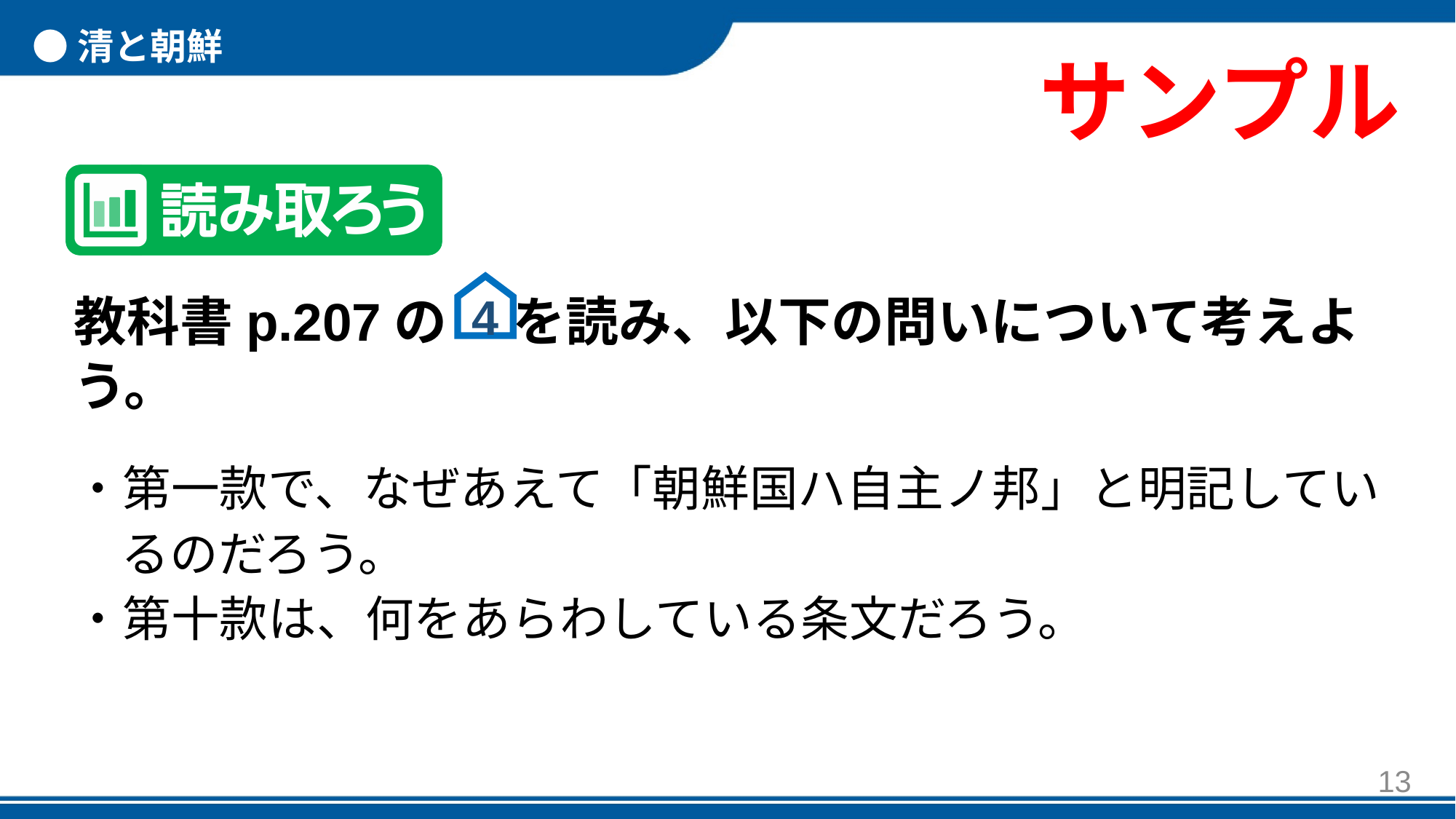

●清と朝鮮
4

教科書p.207の　 を読み、以下の問いについて考えよう。
・第一款で、なぜあえて「朝鮮国ハ自主ノ邦」と明記しているのだろう。
・第十款は、何をあらわしている条文だろう。